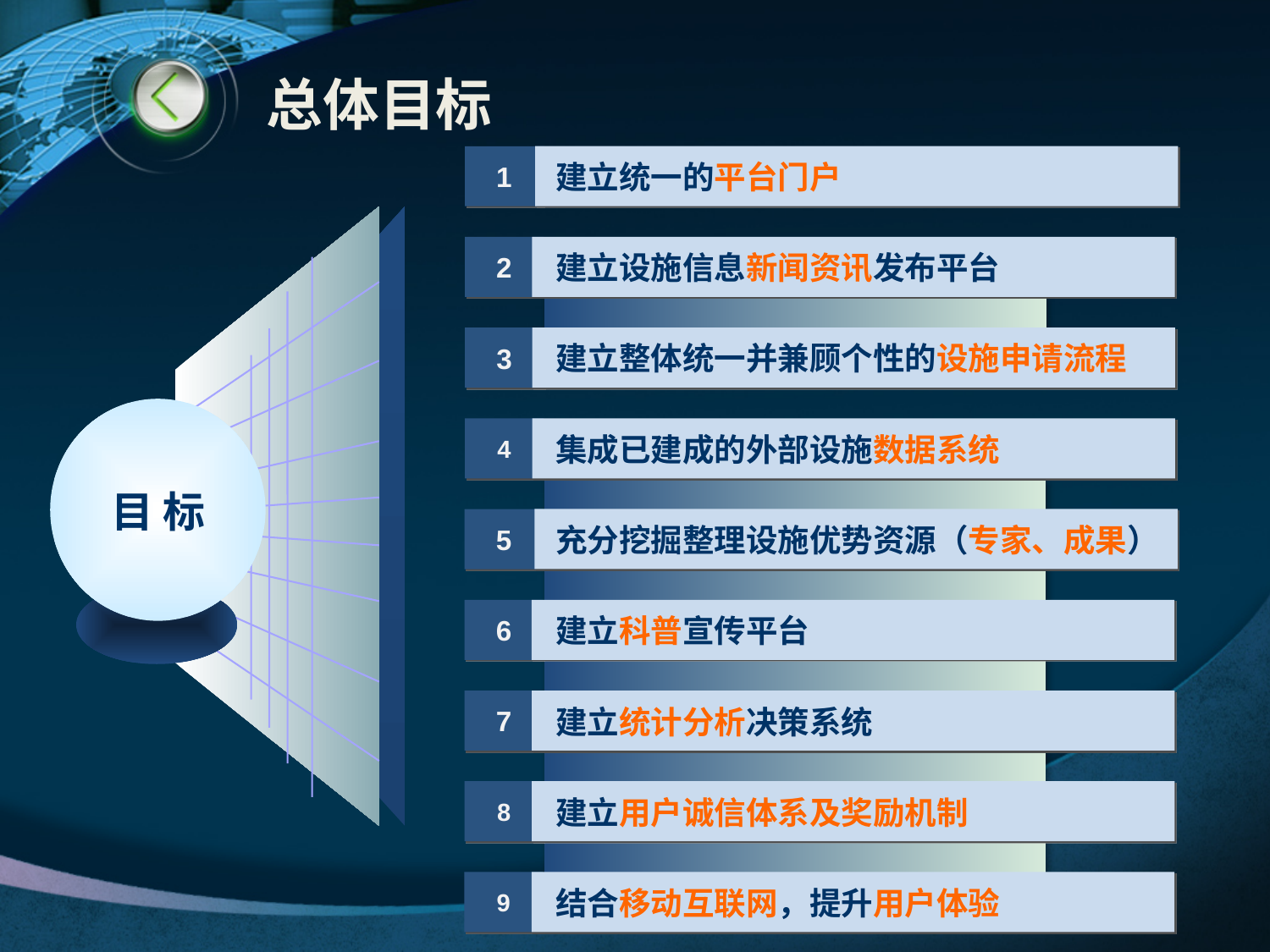

总体目标

1

建立统一的平台门户

2

建立设施信息新闻资讯发布平台

3

建立整体统一并兼顾个性的设施申请流程

4

集成已建成的外部设施数据系统
目 标

5
充分挖掘整理设施优势资源（专家、成果）

6

建立科普宣传平台
7

建立统计分析决策系统
8

建立用户诚信体系及奖励机制
9

结合移动互联网，提升用户体验